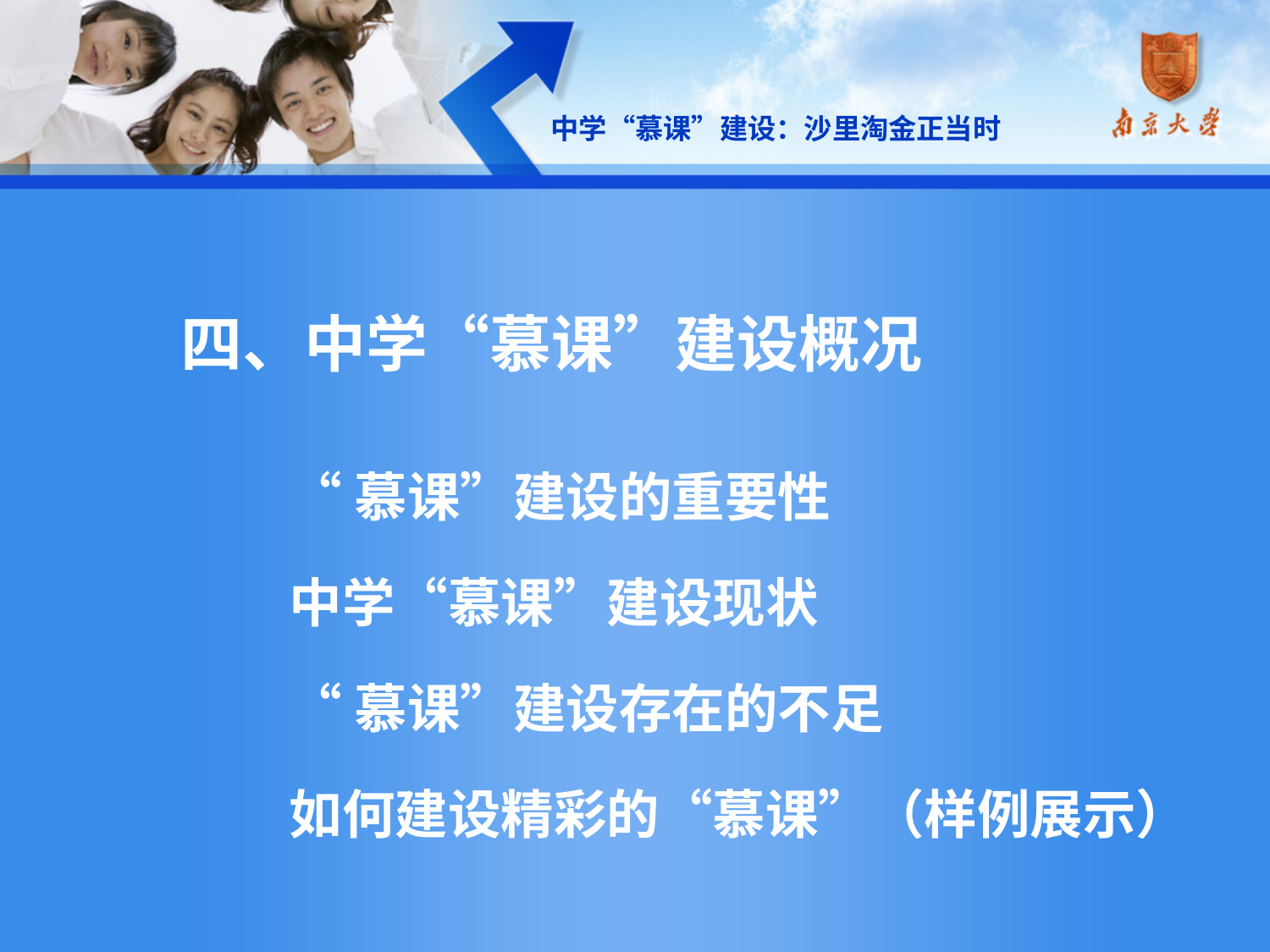

四、中学“慕课”建设概况
“慕课”建设的重要性
中学“慕课”建设现状
“慕课”建设存在的不足
如何建设精彩的“慕课”（样例展示）